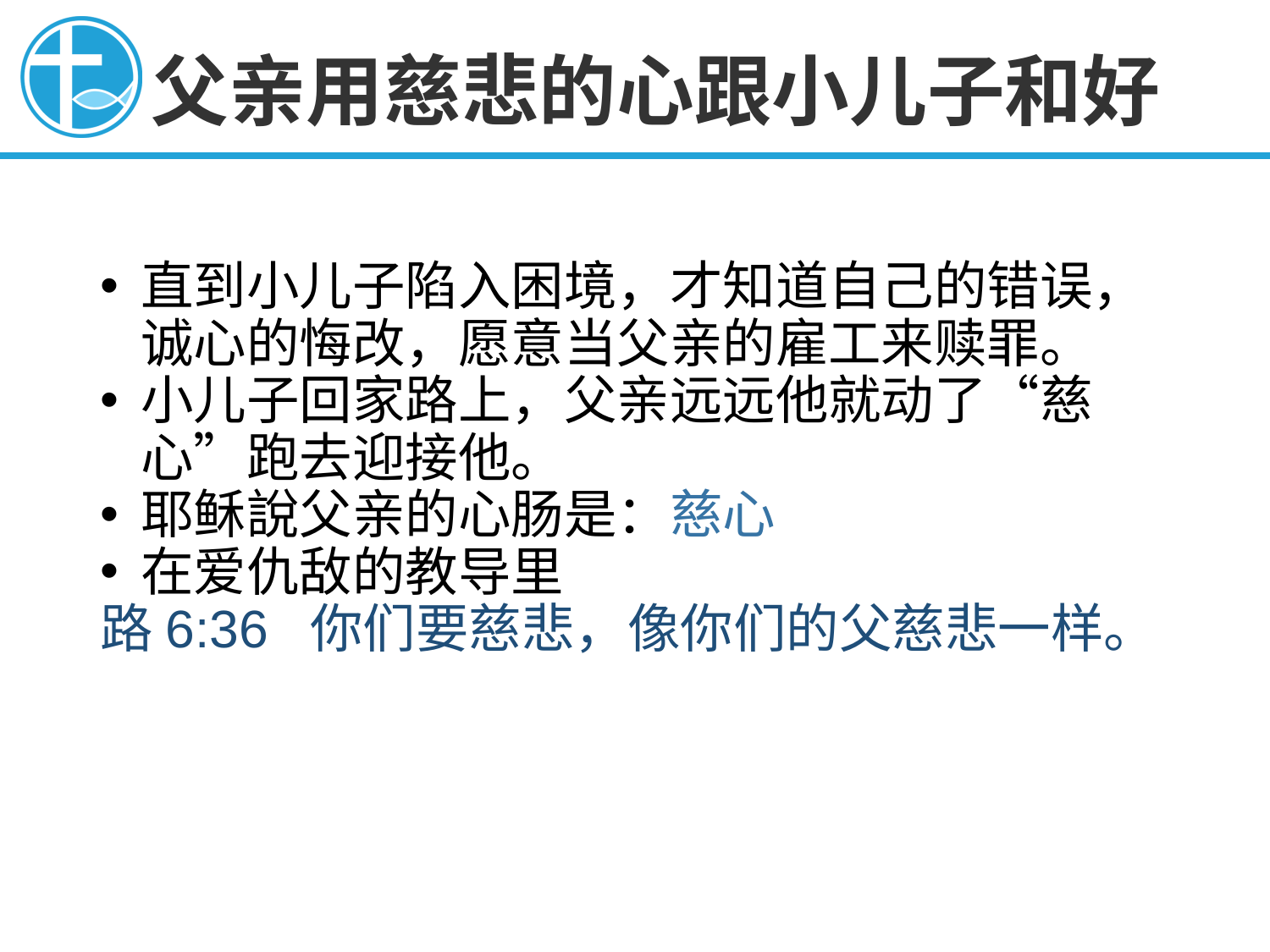

# 父亲用慈悲的心跟小儿子和好
直到小儿子陷入困境，才知道自己的错误，诚心的悔改，愿意当父亲的雇工来赎罪。
小儿子回家路上，父亲远远他就动了“慈心”跑去迎接他。
耶稣說父亲的心肠是：慈心
在爱仇敌的教导里
路6:36  你们要慈悲，像你们的父慈悲一样。